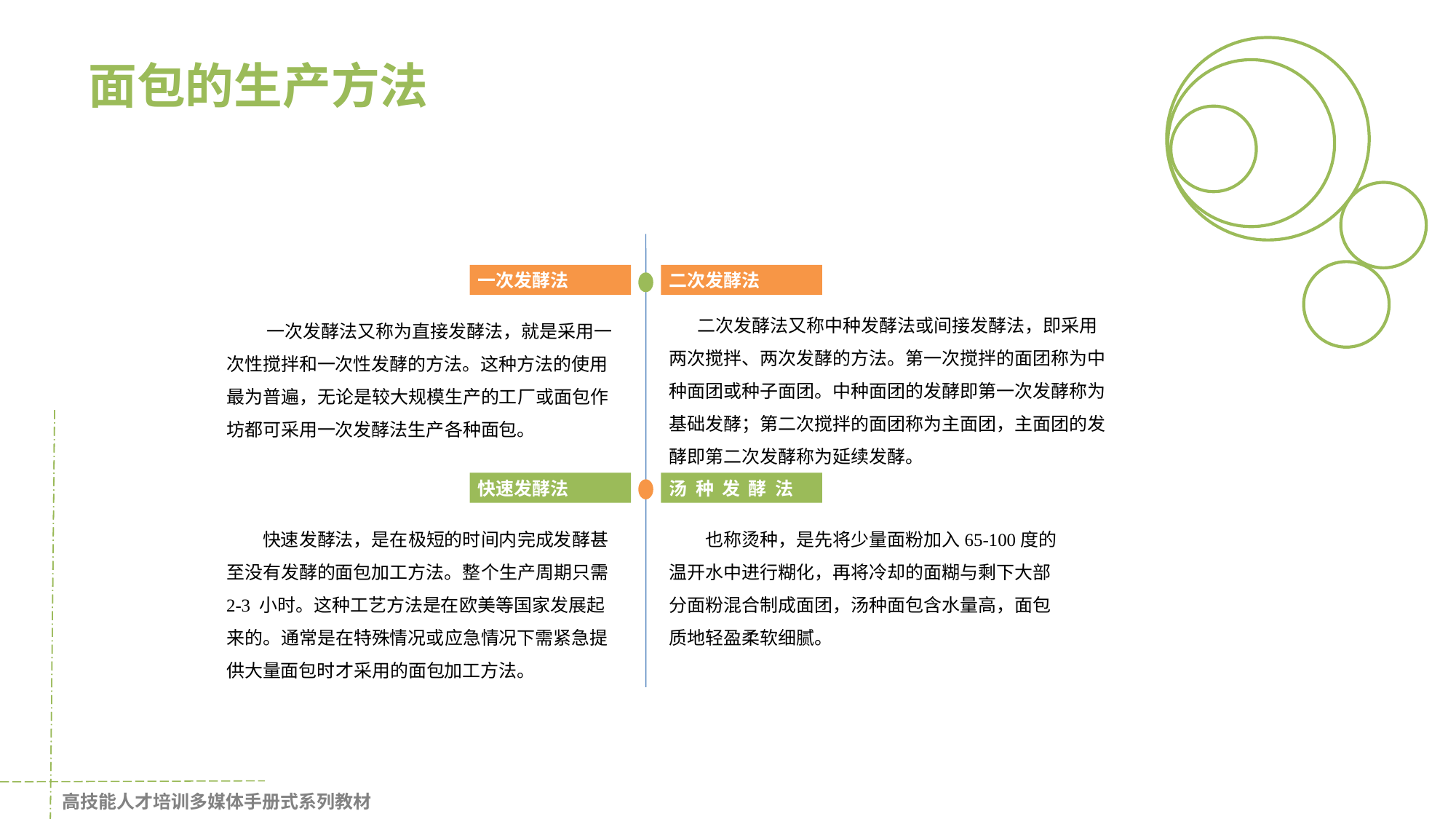

面包的生产方法

一次发酵法
二次发酵法

        二次发酵法又称中种发酵法或间接发酵法，即采用两次搅拌、两次发酵的方法。第一次搅拌的面团称为中种面团或种子面团。中种面团的发酵即第一次发酵称为基础发酵；第二次搅拌的面团称为主面团，主面团的发酵即第二次发酵称为延续发酵。
         一次发酵法又称为直接发酵法，就是采用一次性搅拌和一次性发酵的方法。这种方法的使用最为普遍，无论是较大规模生产的工厂或面包作坊都可采用一次发酵法生产各种面包。
快速发酵法
汤  种  发  酵  法

        快速发酵法，是在极短的时间内完成发酵甚至没有发酵的面包加工方法。整个生产周期只需 2-3 小时。这种工艺方法是在欧美等国家发展起来的。通常是在特殊情况或应急情况下需紧急提供大量面包时才采用的面包加工方法。
        也称烫种，是先将少量面粉加入65-100度的温开水中进行糊化，再将冷却的面糊与剩下大部分面粉混合制成面团，汤种面包含水量高，面包质地轻盈柔软细腻。